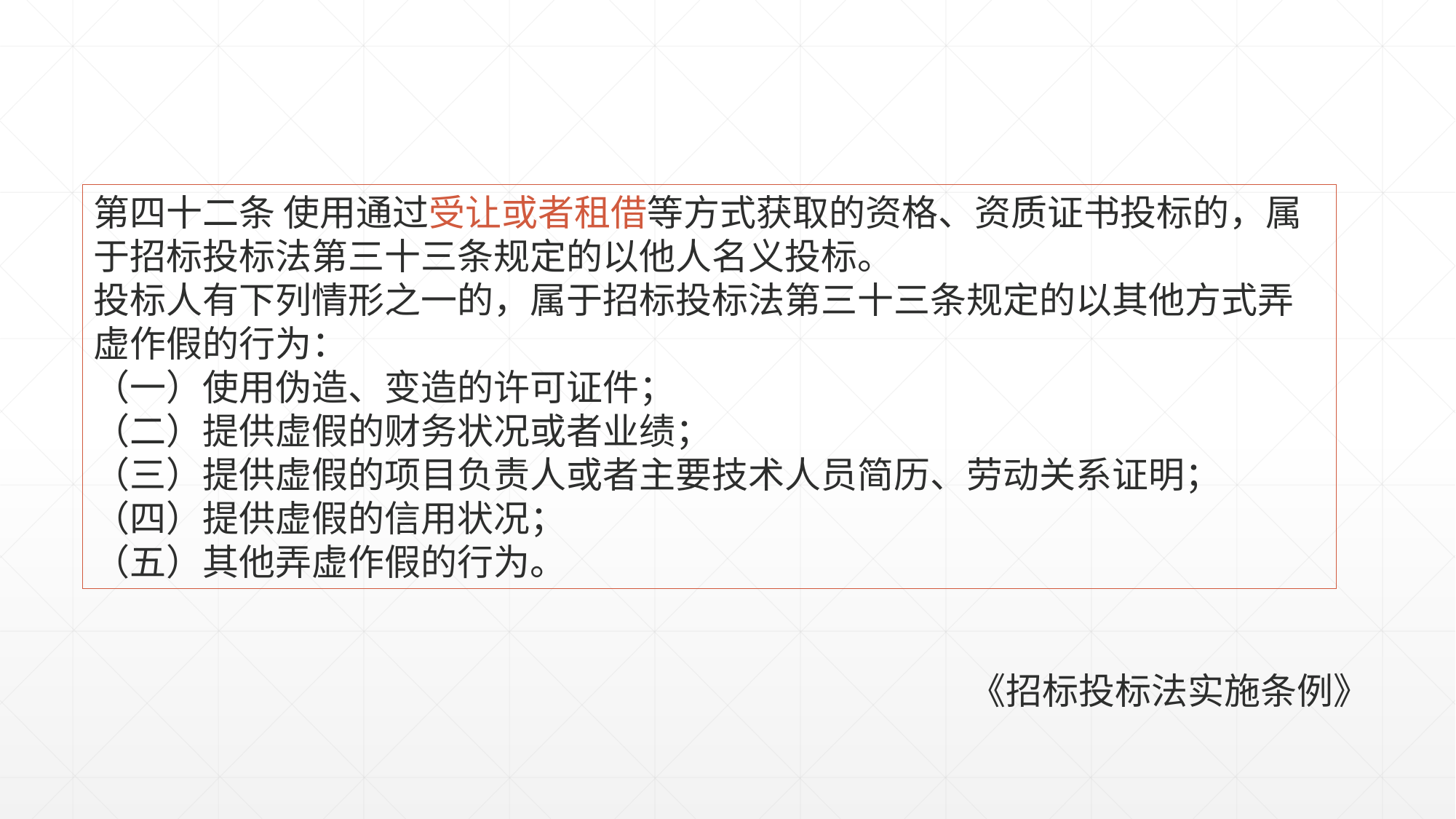

第四十二条 使用通过受让或者租借等方式获取的资格、资质证书投标的，属于招标投标法第三十三条规定的以他人名义投标。
投标人有下列情形之一的，属于招标投标法第三十三条规定的以其他方式弄虚作假的行为：
（一）使用伪造、变造的许可证件；
（二）提供虚假的财务状况或者业绩；
（三）提供虚假的项目负责人或者主要技术人员简历、劳动关系证明；
（四）提供虚假的信用状况；
（五）其他弄虚作假的行为。
《招标投标法实施条例》